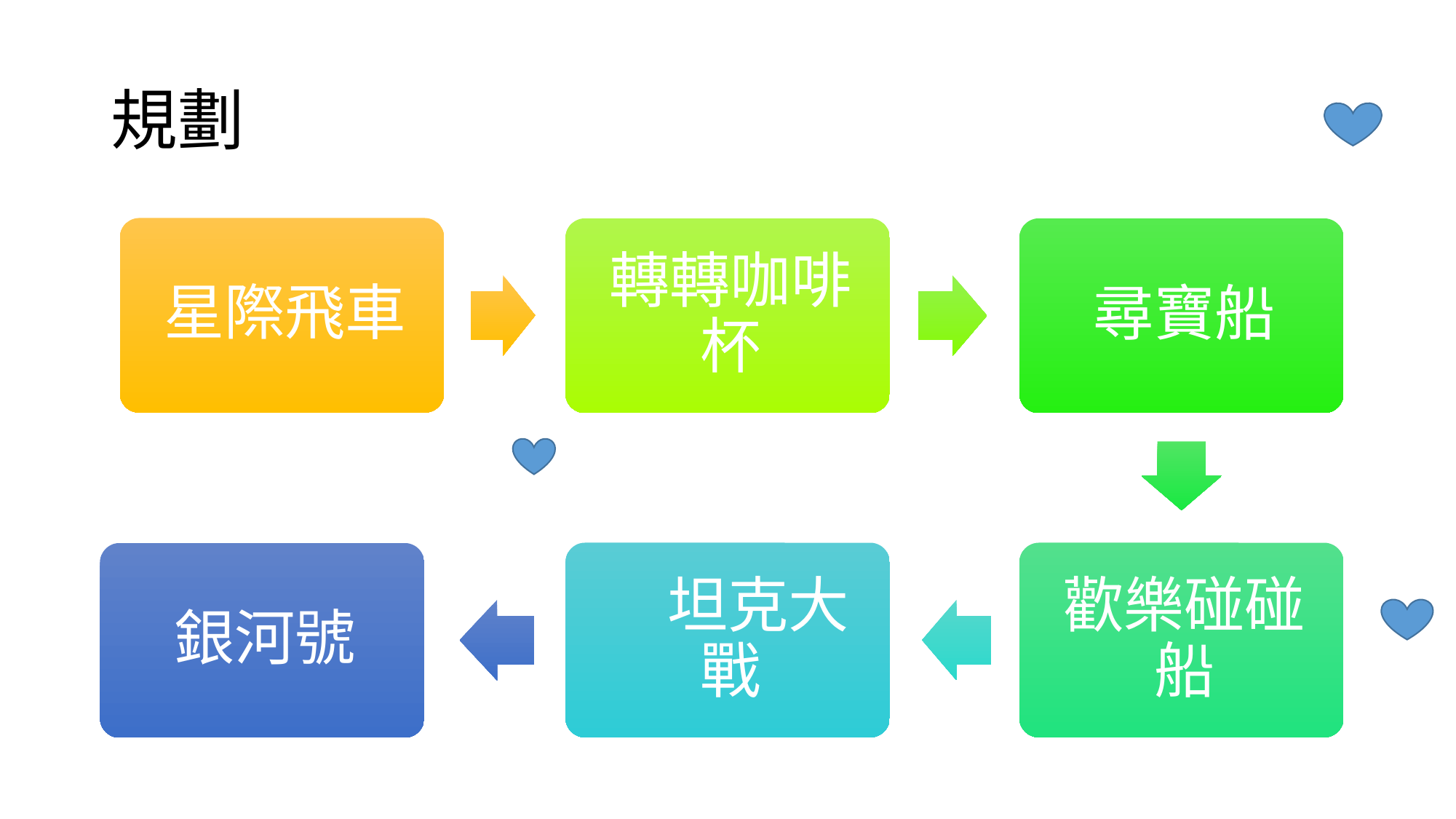

# 規劃

星際飛車

轉轉咖啡杯

尋寶船

歡樂碰碰船

   坦克大戰

銀河號